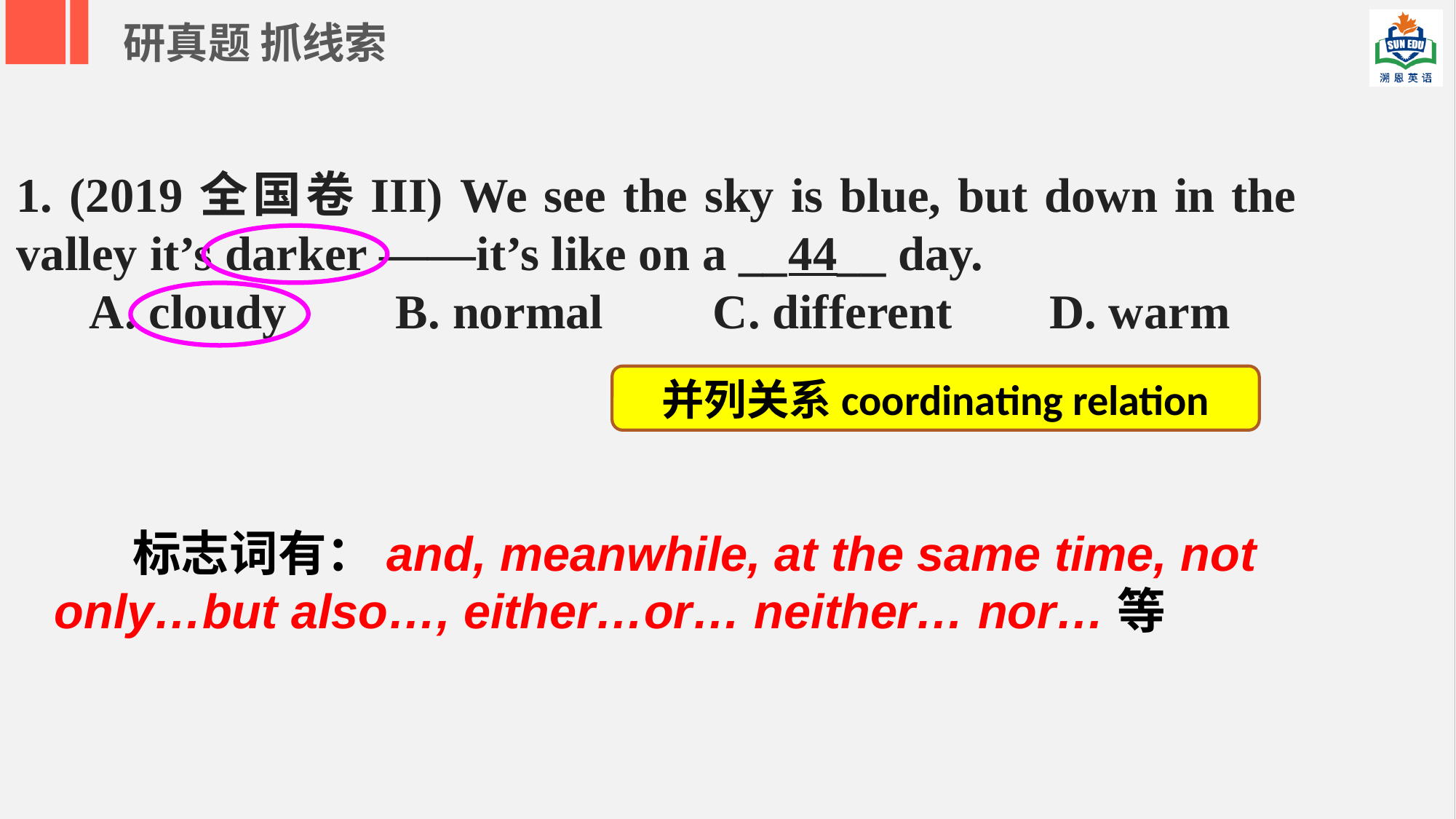

研真题 抓线索
1. (2019全国卷III) We see the sky is blue, but down in the valley it’s darker ——it’s like on a __44__ day.
      A. cloudy         B. normal         C. different        D. warm

并列关系coordinating relation
      标志词有：and, meanwhile, at the same time, not only…but also…, either…or… neither… nor…等